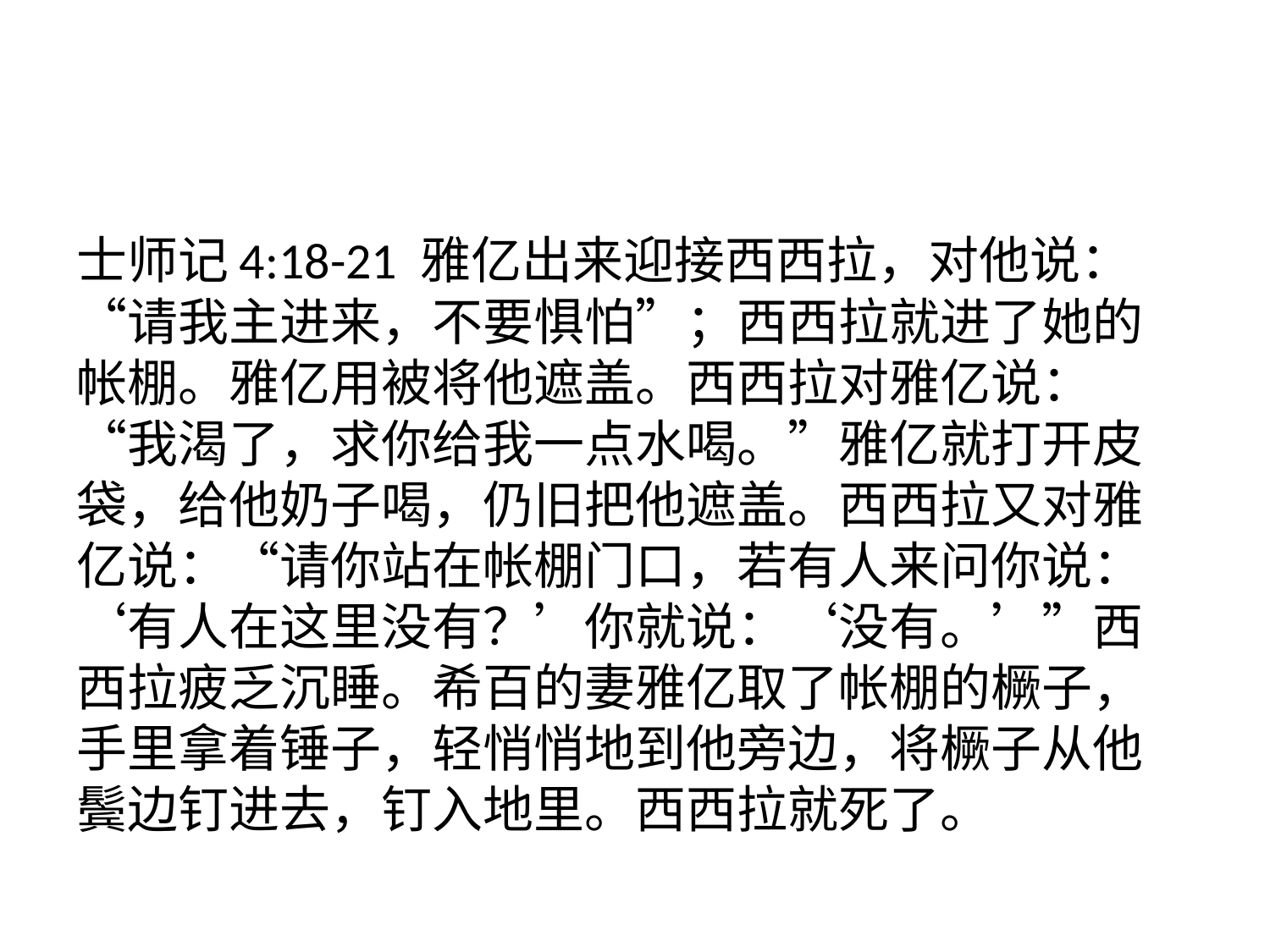

#
士师记4:18-21 雅亿出来迎接西西拉，对他说：“请我主进来，不要惧怕”；西西拉就进了她的帐棚。雅亿用被将他遮盖。西西拉对雅亿说：“我渴了，求你给我一点水喝。”雅亿就打开皮袋，给他奶子喝，仍旧把他遮盖。西西拉又对雅亿说：“请你站在帐棚门口，若有人来问你说：‘有人在这里没有？’你就说：‘没有。’”西西拉疲乏沉睡。希百的妻雅亿取了帐棚的橛子，手里拿着锤子，轻悄悄地到他旁边，将橛子从他鬓边钉进去，钉入地里。西西拉就死了。